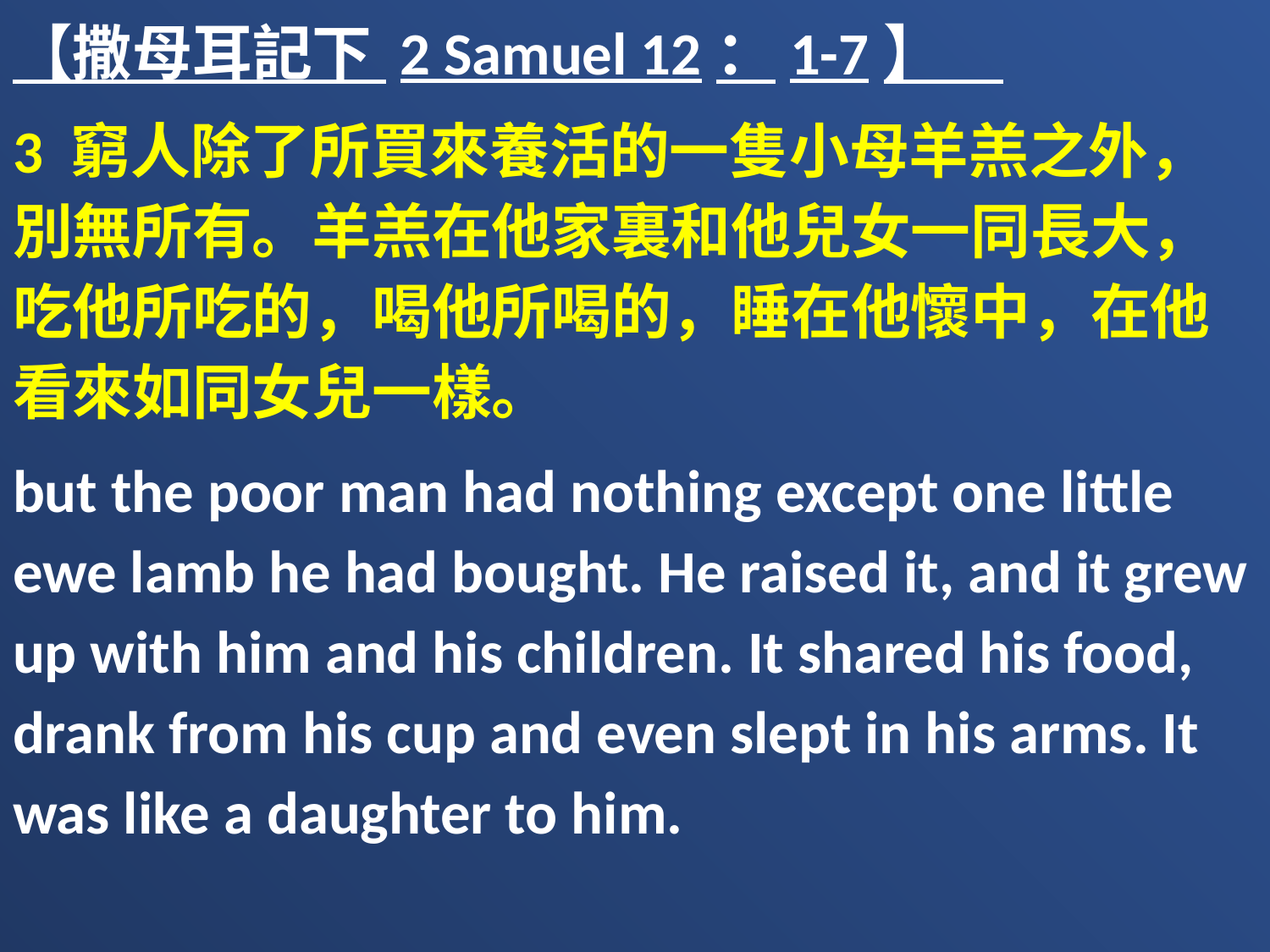

【撒母耳記下 2 Samuel 12：1-7】
3 窮人除了所買來養活的一隻小母羊羔之外，別無所有。羊羔在他家裏和他兒女一同長大，吃他所吃的，喝他所喝的，睡在他懷中，在他看來如同女兒一樣。
but the poor man had nothing except one little ewe lamb he had bought. He raised it, and it grew up with him and his children. It shared his food, drank from his cup and even slept in his arms. It was like a daughter to him.